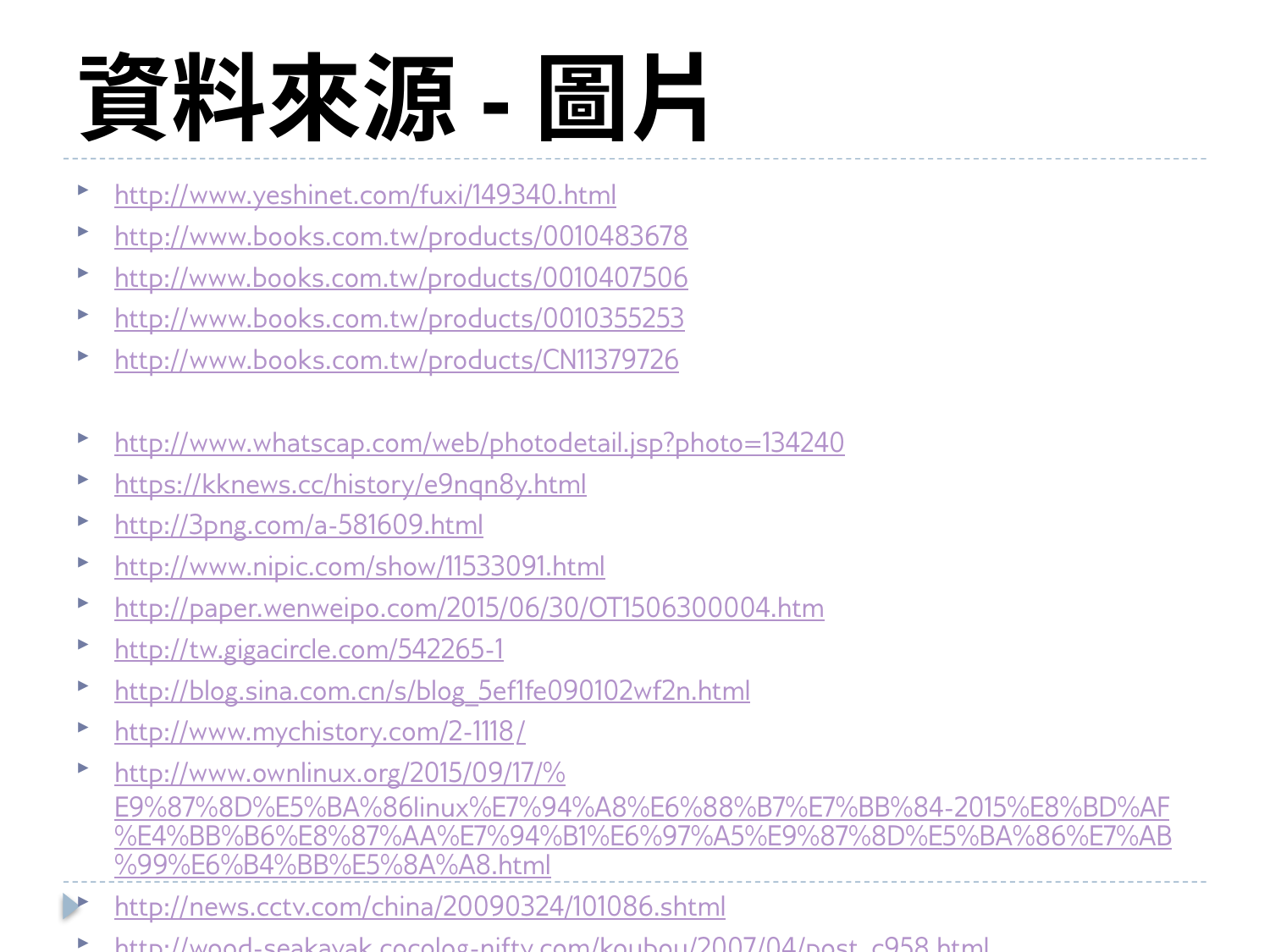

# 資料來源-圖片
http://www.yeshinet.com/fuxi/149340.html
http://www.books.com.tw/products/0010483678
http://www.books.com.tw/products/0010407506
http://www.books.com.tw/products/0010355253
http://www.books.com.tw/products/CN11379726

http://www.whatscap.com/web/photodetail.jsp?photo=134240
https://kknews.cc/history/e9nqn8y.html
http://3png.com/a-581609.html
http://www.nipic.com/show/11533091.html
http://paper.wenweipo.com/2015/06/30/OT1506300004.htm
http://tw.gigacircle.com/542265-1
http://blog.sina.com.cn/s/blog_5ef1fe090102wf2n.html
http://www.mychistory.com/2-1118/
http://www.ownlinux.org/2015/09/17/%E9%87%8D%E5%BA%86linux%E7%94%A8%E6%88%B7%E7%BB%84-2015%E8%BD%AF%E4%BB%B6%E8%87%AA%E7%94%B1%E6%97%A5%E9%87%8D%E5%BA%86%E7%AB%99%E6%B4%BB%E5%8A%A8.html
http://news.cctv.com/china/20090324/101086.shtml
http://wood-seakayak.cocolog-nifty.com/koubou/2007/04/post_c958.html